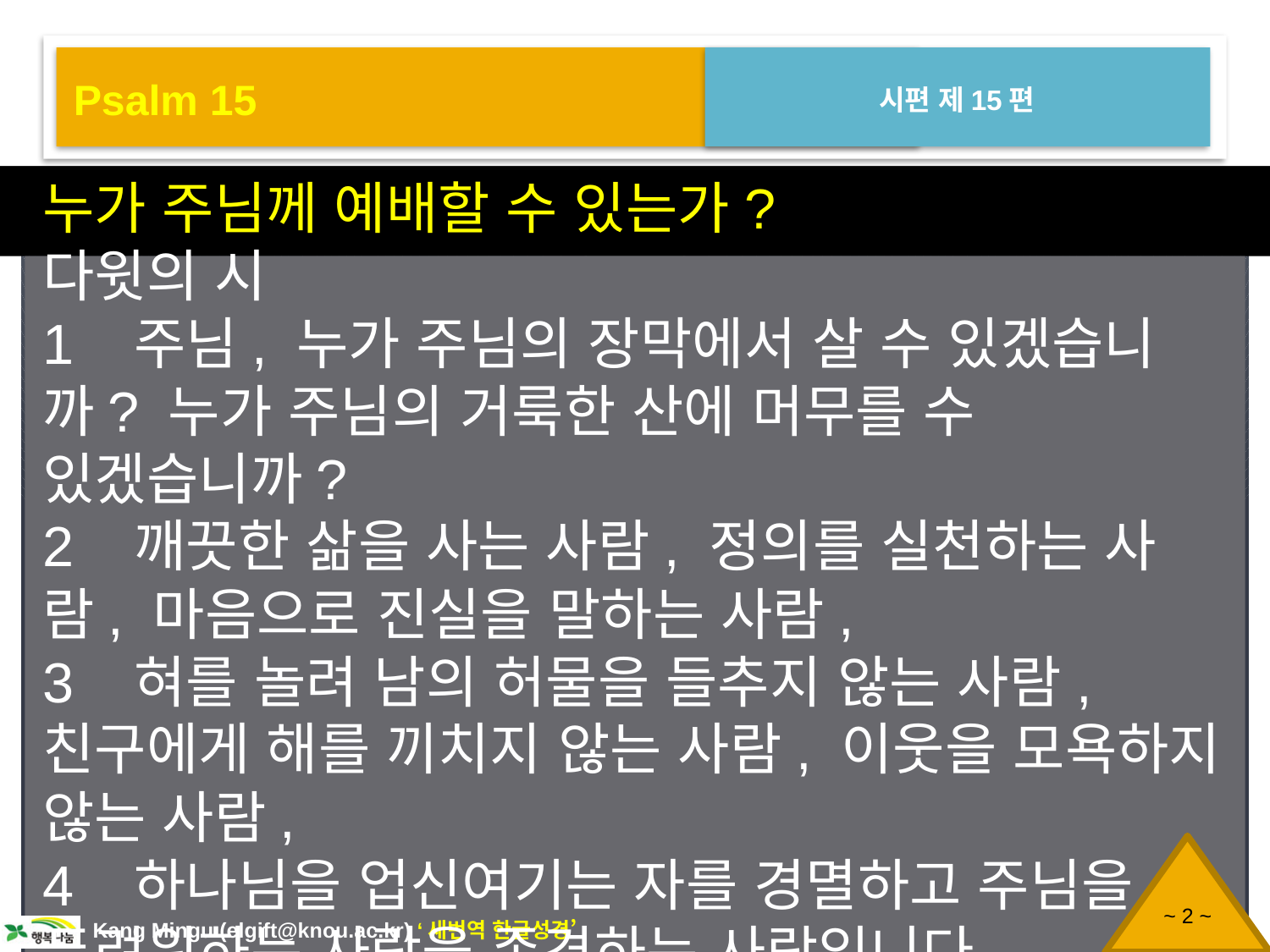

Psalm 15
시편 제15편
누가 주님께 예배할 수 있는가?
다윗의 시
1   주님, 누가 주님의 장막에서 살 수 있겠습니까? 누가 주님의 거룩한 산에 머무를 수 있겠습니까?
2   깨끗한 삶을 사는 사람, 정의를 실천하는 사람, 마음으로 진실을 말하는 사람,
3   혀를 놀려 남의 허물을 들추지 않는 사람, 친구에게 해를 끼치지 않는 사람, 이웃을 모욕하지 않는 사람,
4   하나님을 업신여기는 자를 경멸하고 주님을 두려워하는 사람을 존경하는 사람입니다.